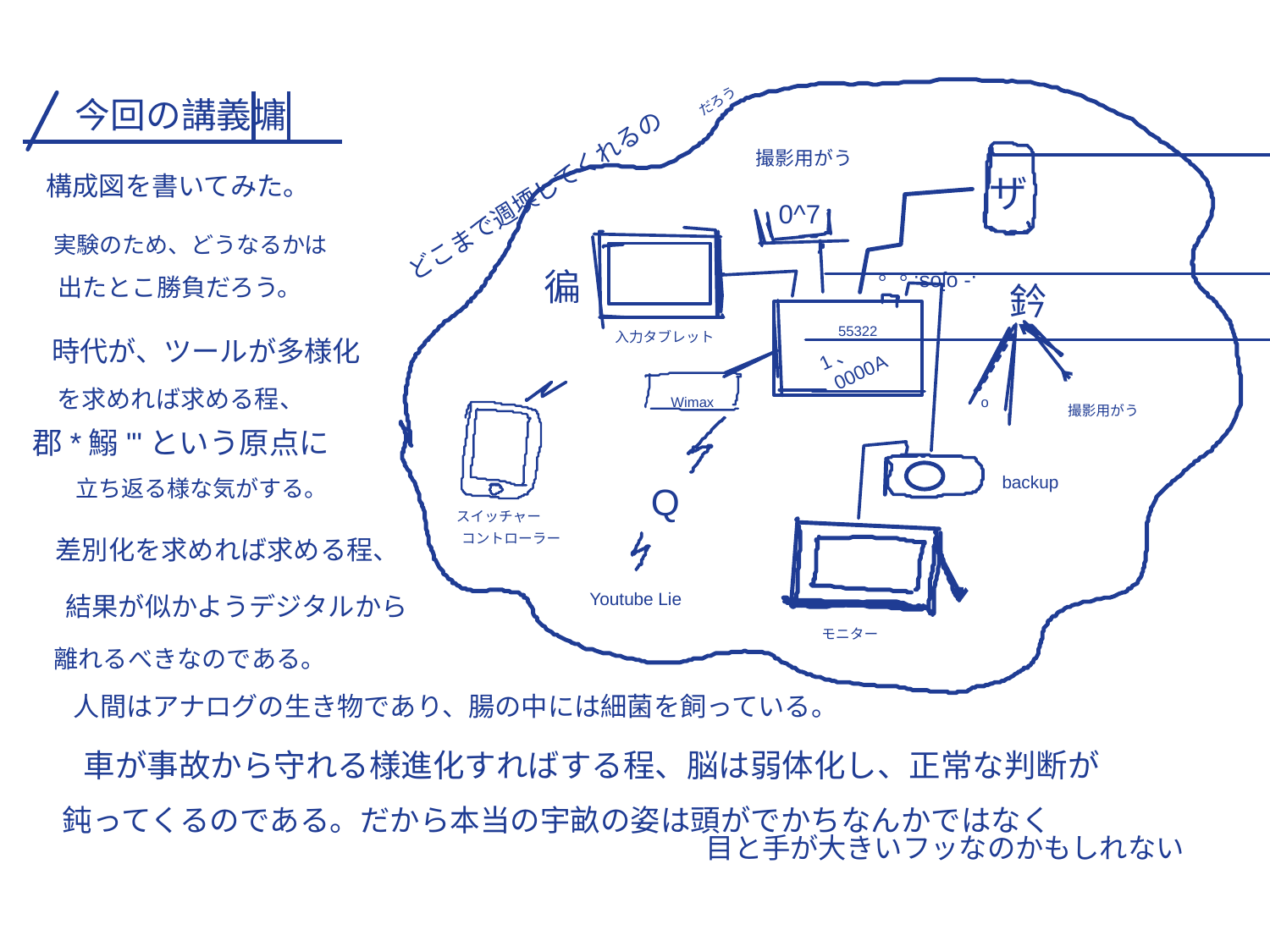

今回の講義墉
だろう
|  |  |  |
| --- | --- | --- |

撮影用がう

どこまで週堧してくれるの
構成図を書いてみた。

ザ
0^7

実験のため、どうなるかは

徧

出たとこ勝負だろう。

.- ojos.。。
鈐

1、
0000A

55322

時代が、ツールが多様化
入力タブレット

を求めれば求める程、

Wimax
o

撮影用がう

郡*鰯'"という原点に

backup

立ち返る様な気がする。

Q

スイッチャー
差別化を求めれば求める程、

コントローラー

Youtube Lie
結果が似かようデジタルから

モニター
離れるべきなのである。
人間はアナログの生き物であり、腸の中には細菌を飼っている。
車が事故から守れる様進化すればする程、脳は弱体化し、正常な判断が
鈍ってくるのである。だから本当の宇畝の姿は頭がでかちなんかではなく
目と手が大きいフッなのかもしれない